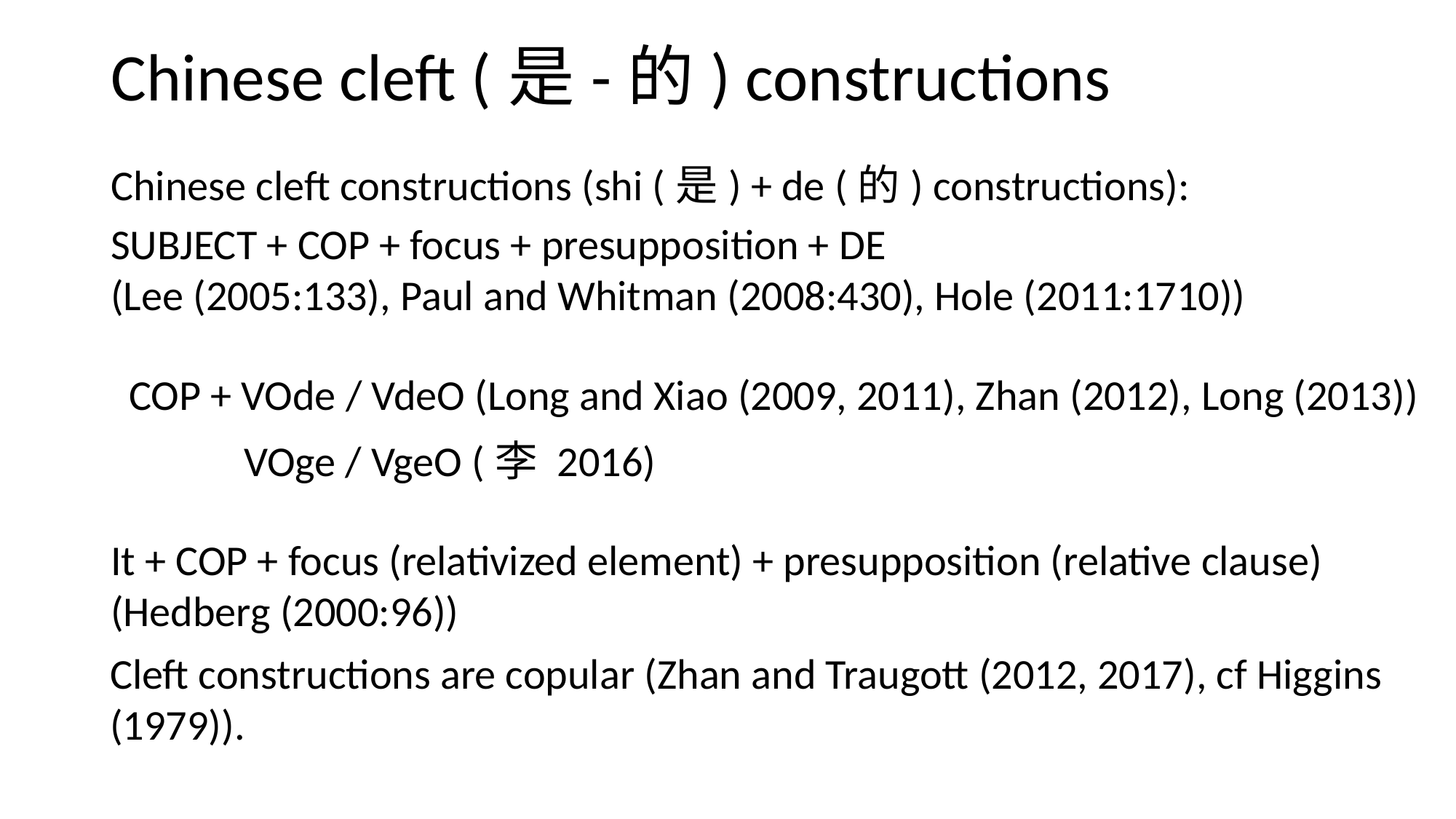

# Chinese cleft (是-的) constructions
Chinese cleft constructions (shi (是) + de (的) constructions):
SUBJECT + COP + focus + presupposition + DE
(Lee (2005:133), Paul and Whitman (2008:430), Hole (2011:1710))
COP + VOde / VdeO (Long and Xiao (2009, 2011), Zhan (2012), Long (2013))
VOge / VgeO (李 2016)
It + COP + focus (relativized element) + presupposition (relative clause) (Hedberg (2000:96))
Cleft constructions are copular (Zhan and Traugott (2012, 2017), cf Higgins (1979)).